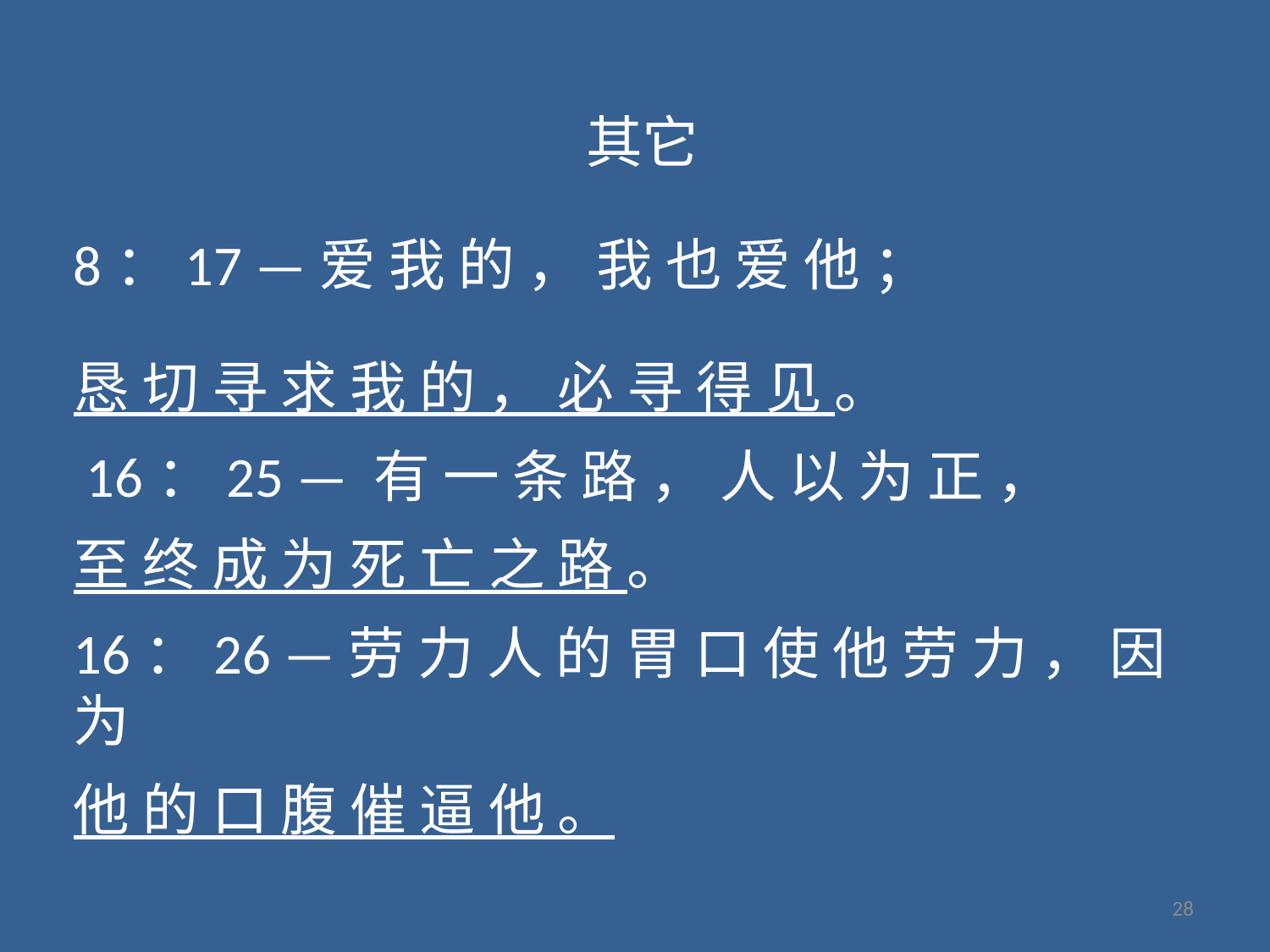

其它
8：17 —爱 我 的 ， 我 也 爱 他 ；
恳 切 寻 求 我 的 ， 必 寻 得 见 。
 16：25 — 有 一 条 路 ， 人 以 为 正 ，
至 终 成 为 死 亡 之 路 。
16：26 —劳 力 人 的 胃 口 使 他 劳 力 ， 因 为
他 的 口 腹 催 逼 他 。
28